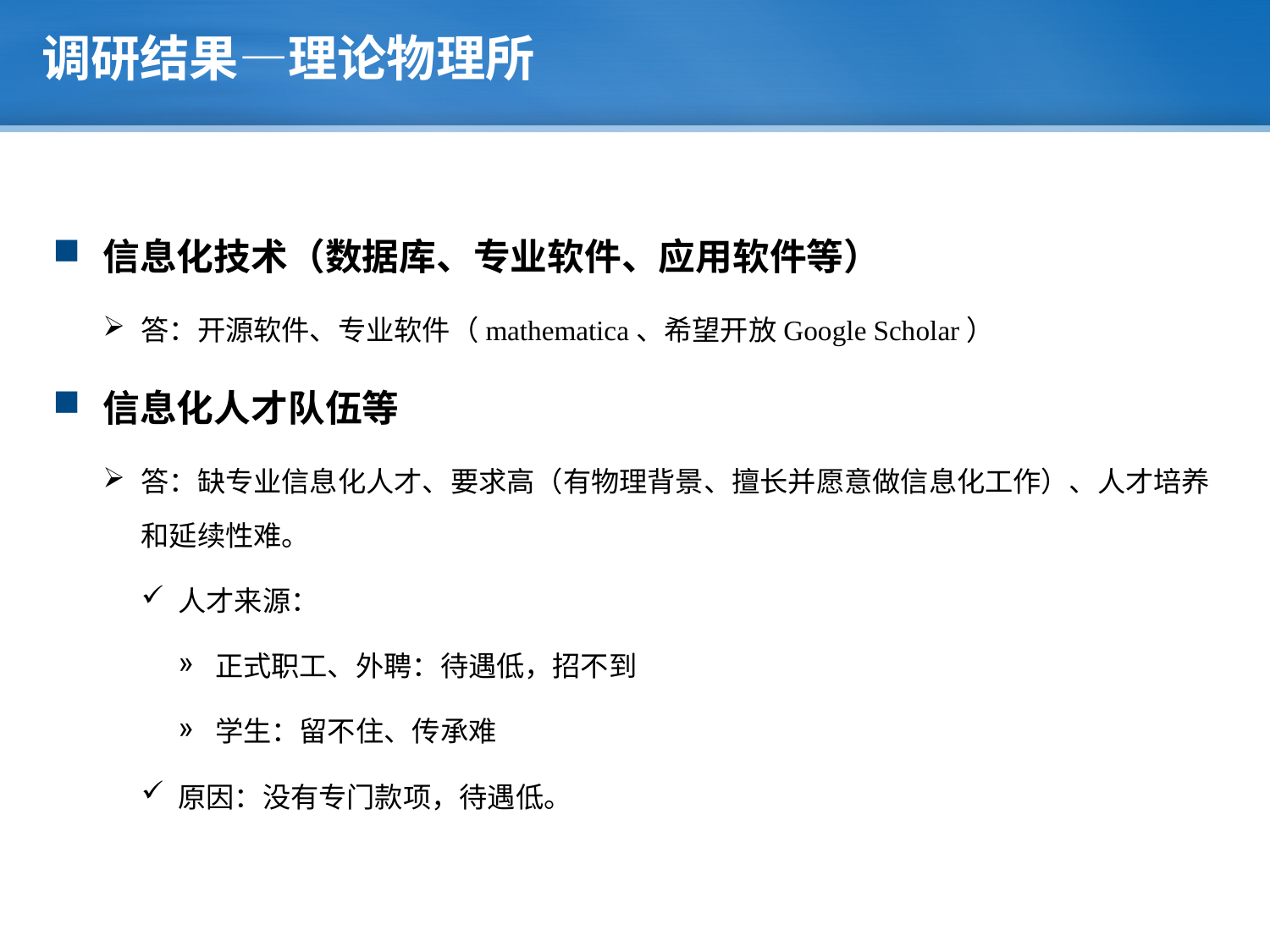

# 调研结果—理论物理所
信息化技术（数据库、专业软件、应用软件等）
答：开源软件、专业软件（mathematica、希望开放Google Scholar）
信息化人才队伍等
答：缺专业信息化人才、要求高（有物理背景、擅长并愿意做信息化工作）、人才培养和延续性难。
人才来源：
正式职工、外聘：待遇低，招不到
学生：留不住、传承难
原因：没有专门款项，待遇低。